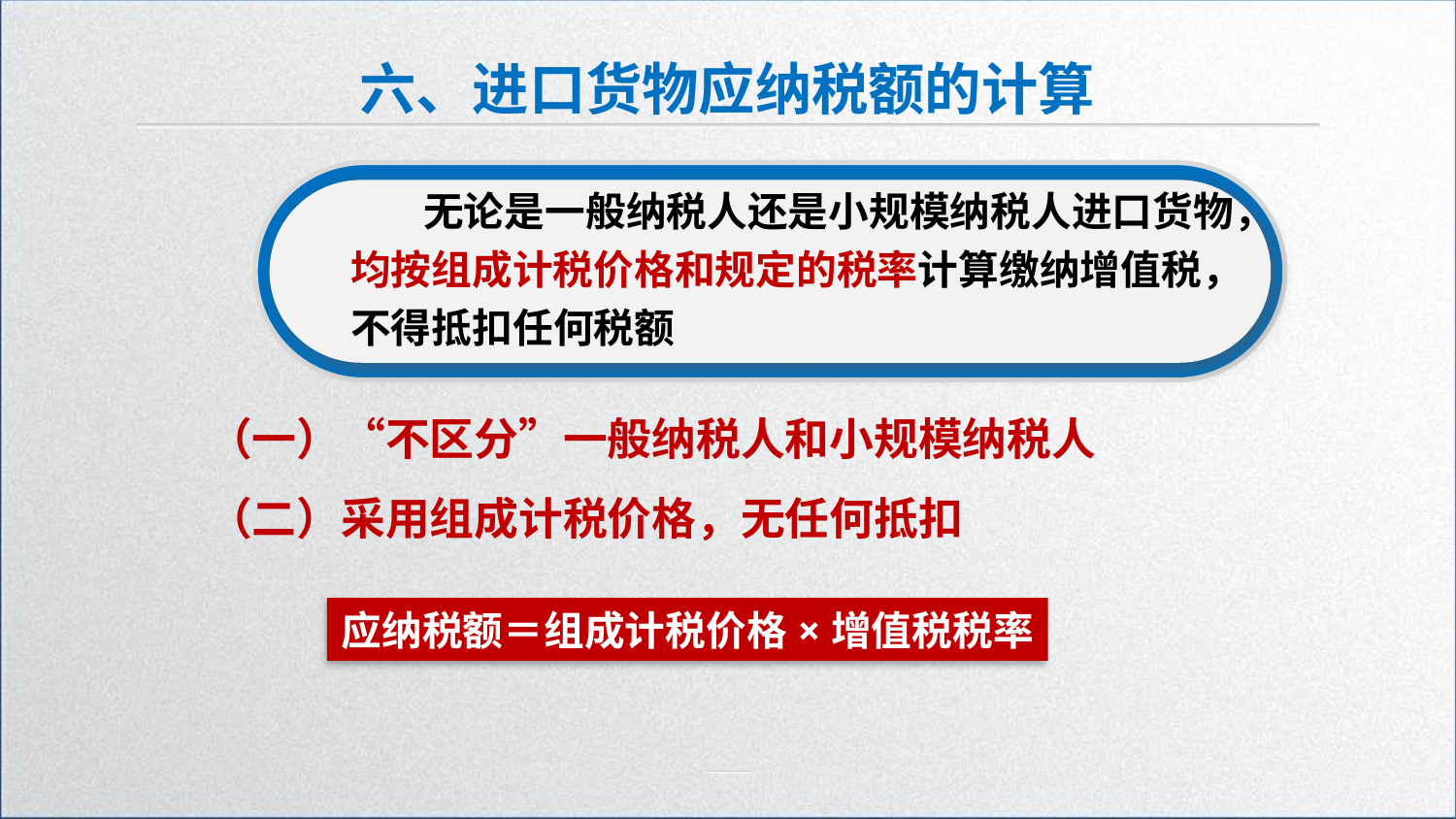

六、进口货物应纳税额的计算

无论是一般纳税人还是小规模纳税人进口货物，均按组成计税价格和规定的税率计算缴纳增值税，不得抵扣任何税额
（一）“不区分”一般纳税人和小规模纳税人
（二）采用组成计税价格，无任何抵扣
应纳税额＝组成计税价格×增值税税率